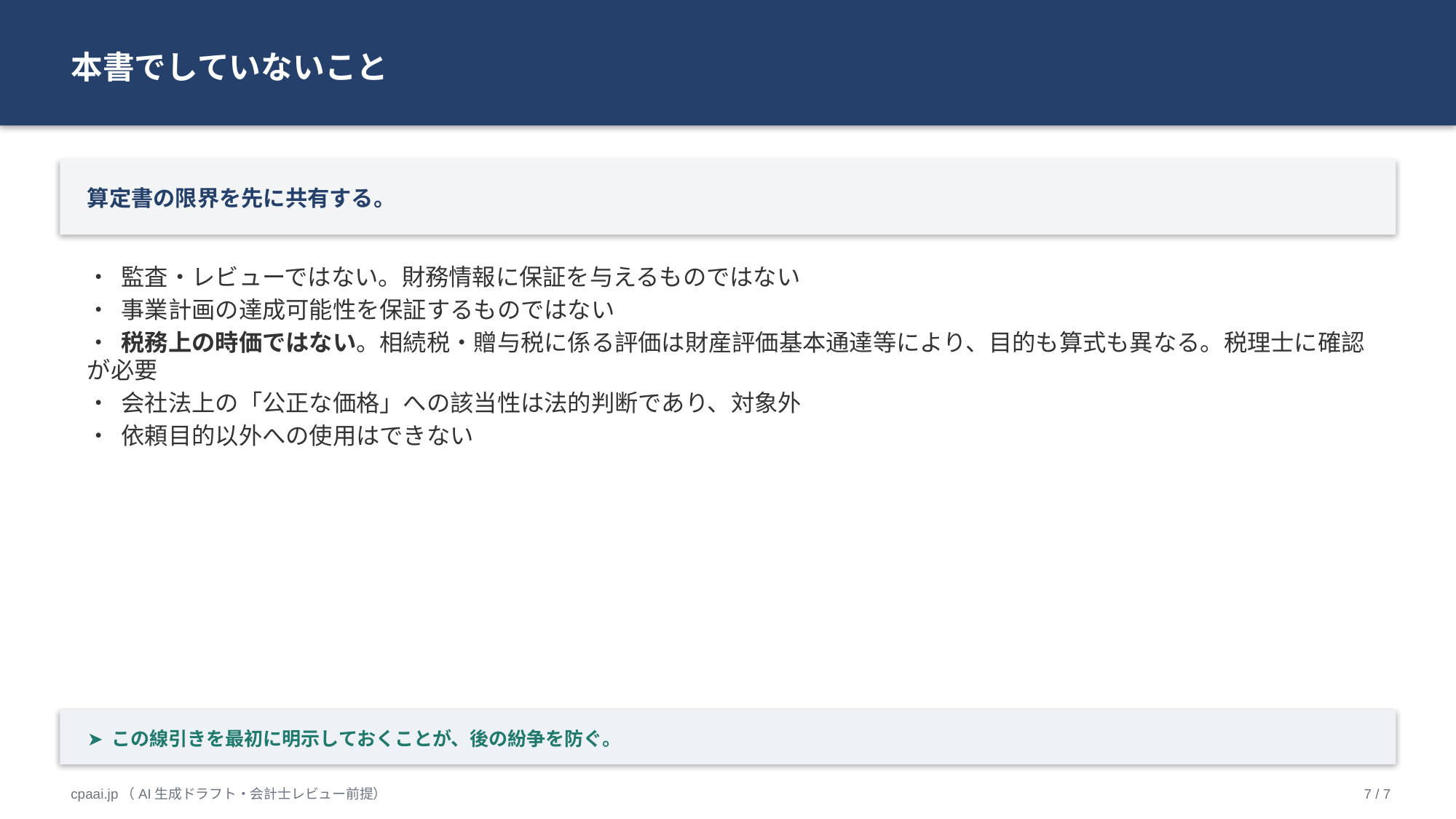

本書でしていないこと

算定書の限界を先に共有する。
• 監査・レビューではない。財務情報に保証を与えるものではない
• 事業計画の達成可能性を保証するものではない
• 税務上の時価ではない。相続税・贈与税に係る評価は財産評価基本通達等により、目的も算式も異なる。税理士に確認が必要
• 会社法上の「公正な価格」への該当性は法的判断であり、対象外
• 依頼目的以外への使用はできない

➤ この線引きを最初に明示しておくことが、後の紛争を防ぐ。
cpaai.jp（AI生成ドラフト・会計士レビュー前提）
7 / 7